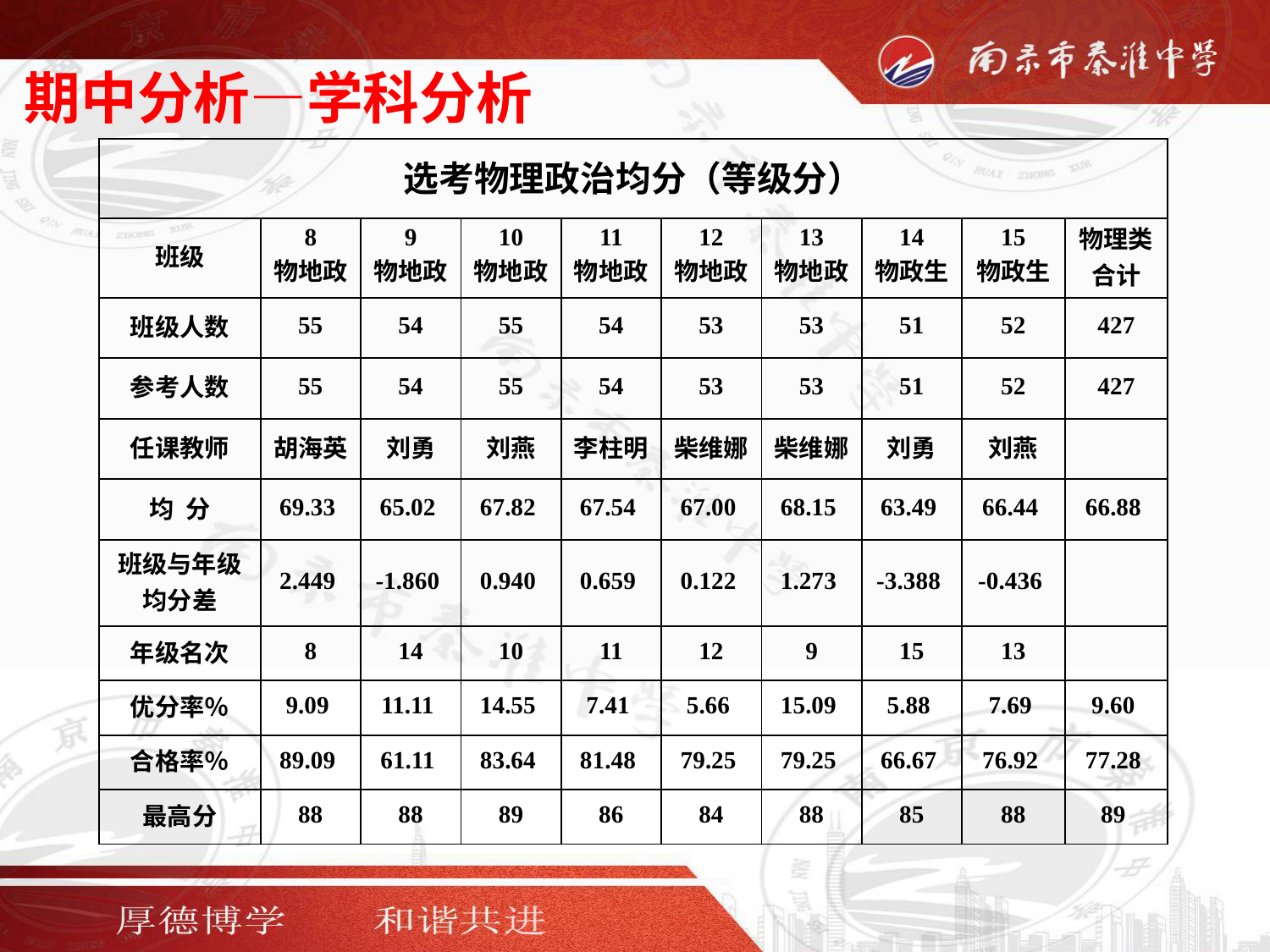

期中分析—学科分析
| 选考物理政治均分（等级分） |  |  |  |  |  |  |  |  |  |
| --- | --- | --- | --- | --- | --- | --- | --- | --- | --- |
| 班级 | 8 物地政 | 9 物地政 | 10 物地政 | 11 物地政 | 12 物地政 | 13 物地政 | 14 物政生 | 15 物政生 | 物理类 合计 |
| 班级人数 | 55 | 54 | 55 | 54 | 53 | 53 | 51 | 52 | 427 |
| 参考人数 | 55 | 54 | 55 | 54 | 53 | 53 | 51 | 52 | 427 |
| 任课教师 | 胡海英 | 刘勇 | 刘燕 | 李柱明 | 柴维娜 | 柴维娜 | 刘勇 | 刘燕 |  |
| 均 分 | 69.33 | 65.02 | 67.82 | 67.54 | 67.00 | 68.15 | 63.49 | 66.44 | 66.88 |
| 班级与年级 均分差 | 2.449 | -1.860 | 0.940 | 0.659 | 0.122 | 1.273 | -3.388 | -0.436 |  |
| 年级名次 | 8 | 14 | 10 | 11 | 12 | 9 | 15 | 13 |  |
| 优分率％ | 9.09 | 11.11 | 14.55 | 7.41 | 5.66 | 15.09 | 5.88 | 7.69 | 9.60 |
| 合格率％ | 89.09 | 61.11 | 83.64 | 81.48 | 79.25 | 79.25 | 66.67 | 76.92 | 77.28 |
| 最高分 | 88 | 88 | 89 | 86 | 84 | 88 | 85 | 88 | 89 |